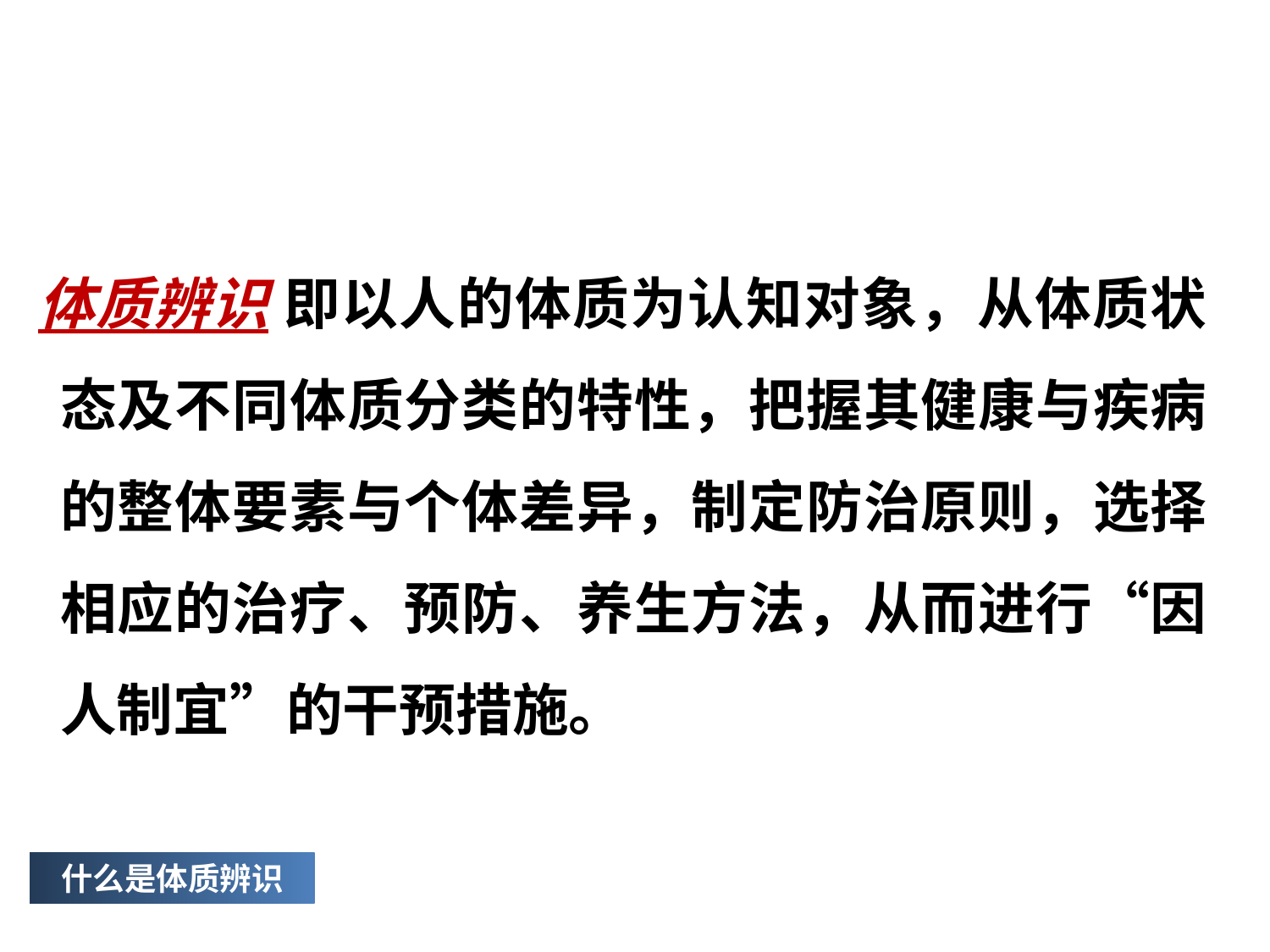

体质辨识 即以人的体质为认知对象，从体质状态及不同体质分类的特性，把握其健康与疾病的整体要素与个体差异，制定防治原则，选择相应的治疗、预防、养生方法，从而进行“因人制宜”的干预措施。
什么是体质辨识